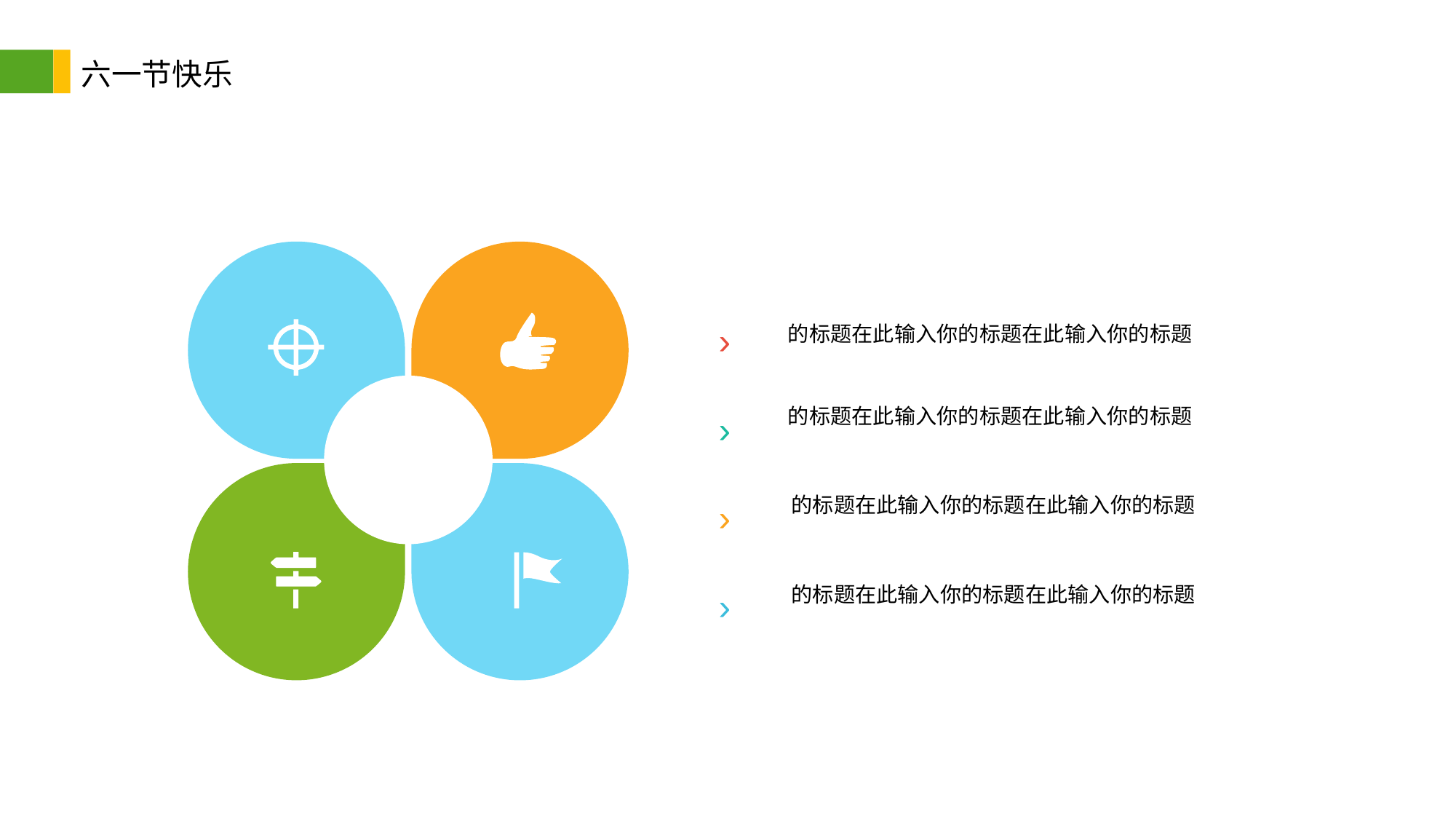

六一节快乐

›
的标题在此输入你的标题在此输入你的标题

的标题在此输入你的标题在此输入你的标题
›

的标题在此输入你的标题在此输入你的标题
›

的标题在此输入你的标题在此输入你的标题
›